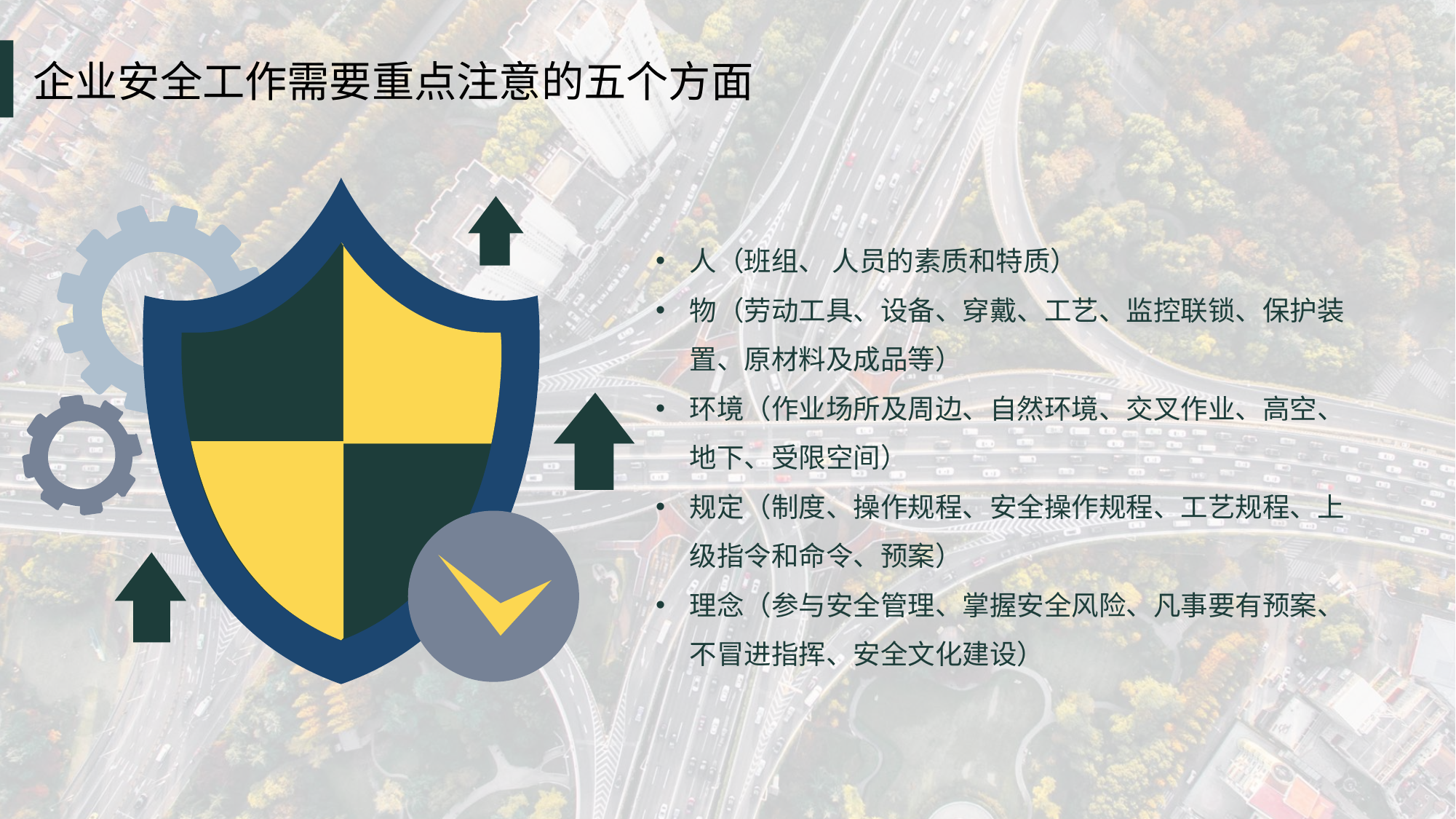

企业安全工作需要重点注意的五个方面

人（班组、 人员的素质和特质）
物（劳动工具、设备、穿戴、工艺、监控联锁、保护装置、原材料及成品等）
环境（作业场所及周边、自然环境、交叉作业、高空、地下、受限空间）
规定（制度、操作规程、安全操作规程、工艺规程、上级指令和命令、预案）
理念（参与安全管理、掌握安全风险、凡事要有预案、不冒进指挥、安全文化建设）